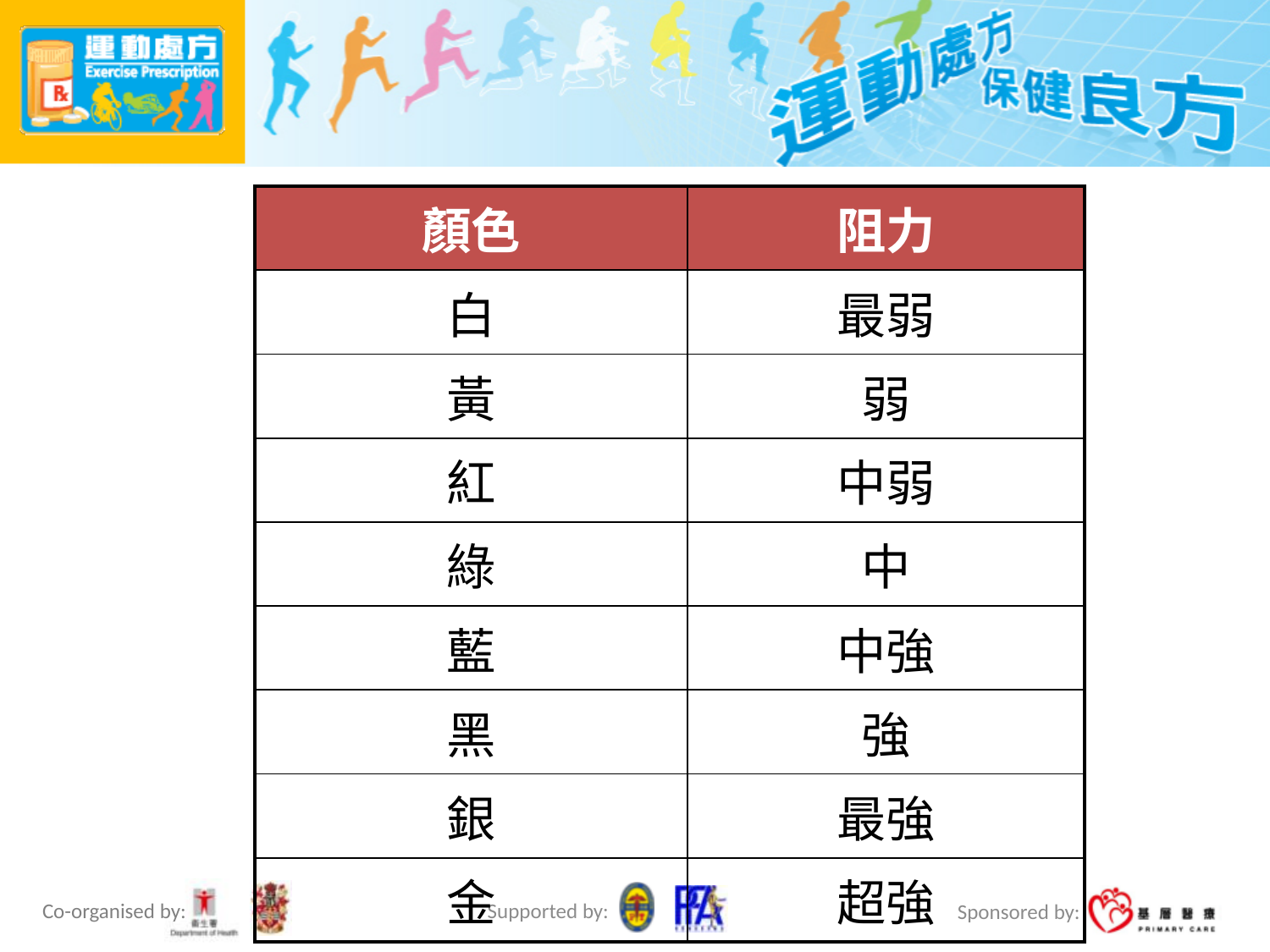

| 顏色 | 阻力 |
| --- | --- |
| 白 | 最弱 |
| 黃 | 弱 |
| 紅 | 中弱 |
| 綠 | 中 |
| 藍 | 中強 |
| 黑 | 強 |
| 銀 | 最強 |
| 金 | 超強 |